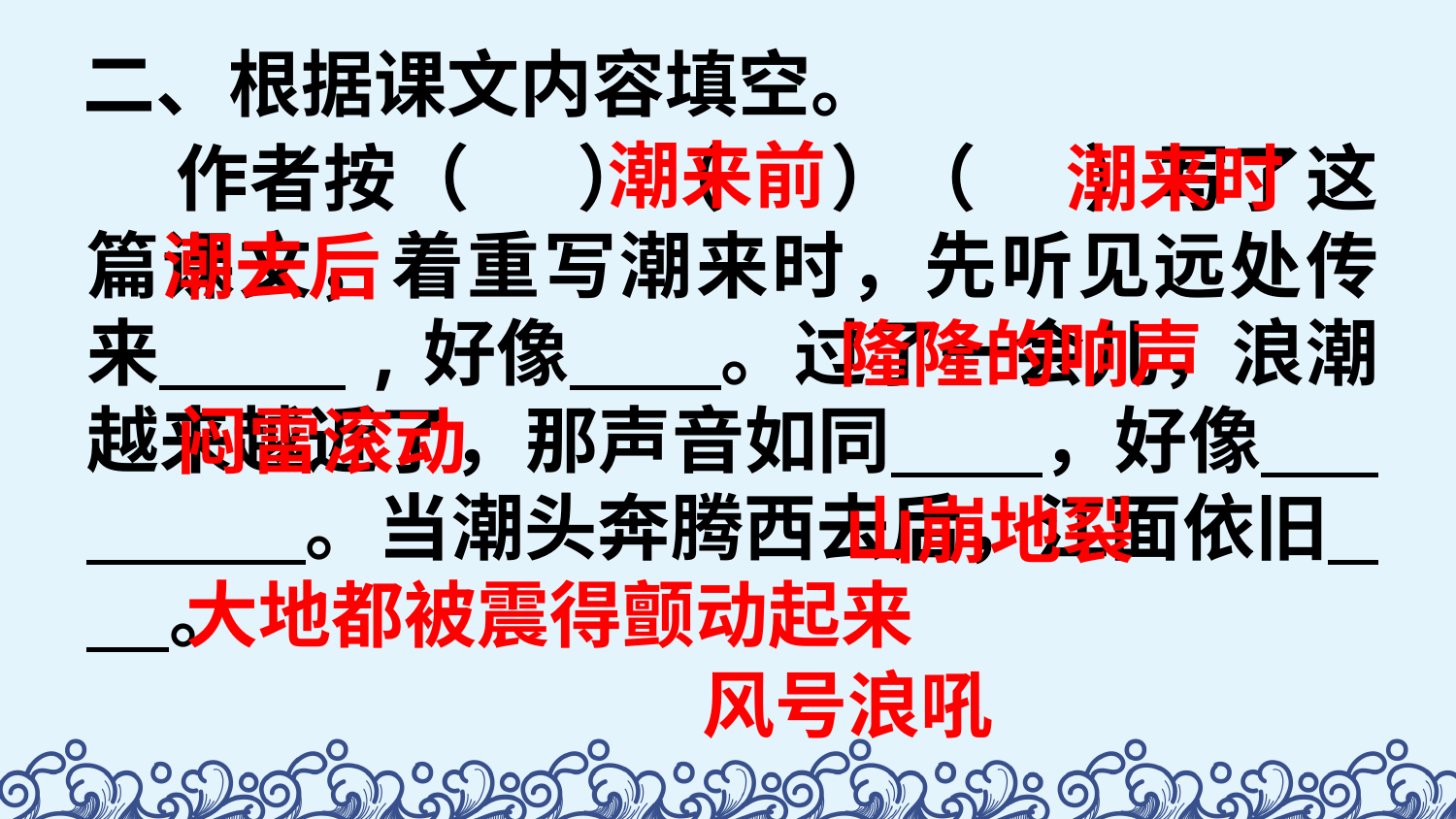

二、根据课文内容填空。
潮来前
    作者按（      ）（      ）（      ）写了这篇课文，着重写潮来时，先听见远处传来           ,好像         。过了一会儿，浪潮越来越近了，那声音如同         ，好像                     。当潮头奔腾西去后，江面依旧         。
潮来时
潮去后
隆隆的响声
闷雷滚动
山崩地裂
大地都被震得颤动起来
风号浪吼